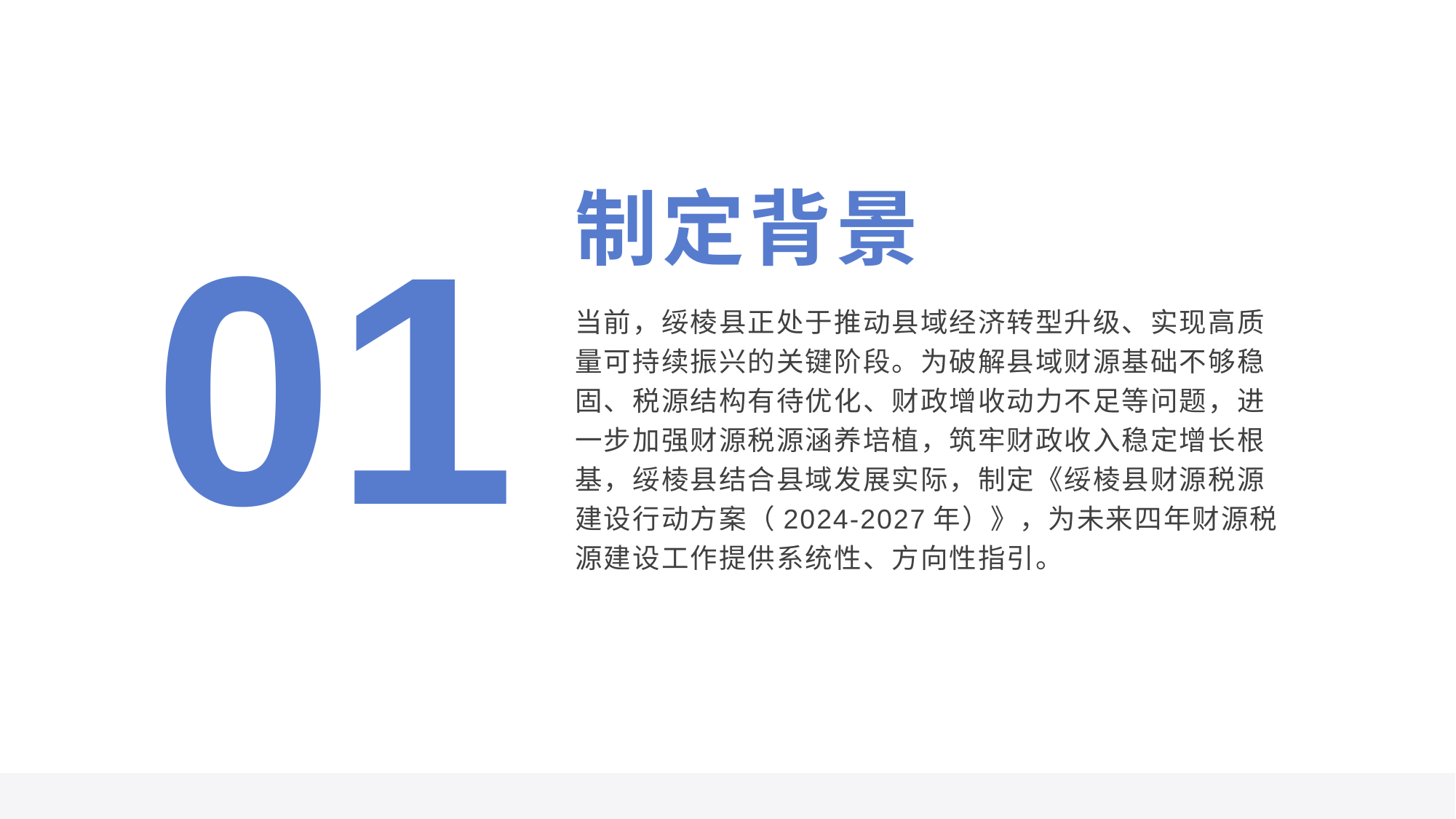

# 制定背景
01
当前，绥棱县正处于推动县域经济转型升级、实现高质量可持续振兴的关键阶段。为破解县域财源基础不够稳固、税源结构有待优化、财政增收动力不足等问题，进一步加强财源税源涵养培植，筑牢财政收入稳定增长根基，绥棱县结合县域发展实际，制定《绥棱县财源税源建设行动方案（2024-2027年）》，为未来四年财源税源建设工作提供系统性、方向性指引。